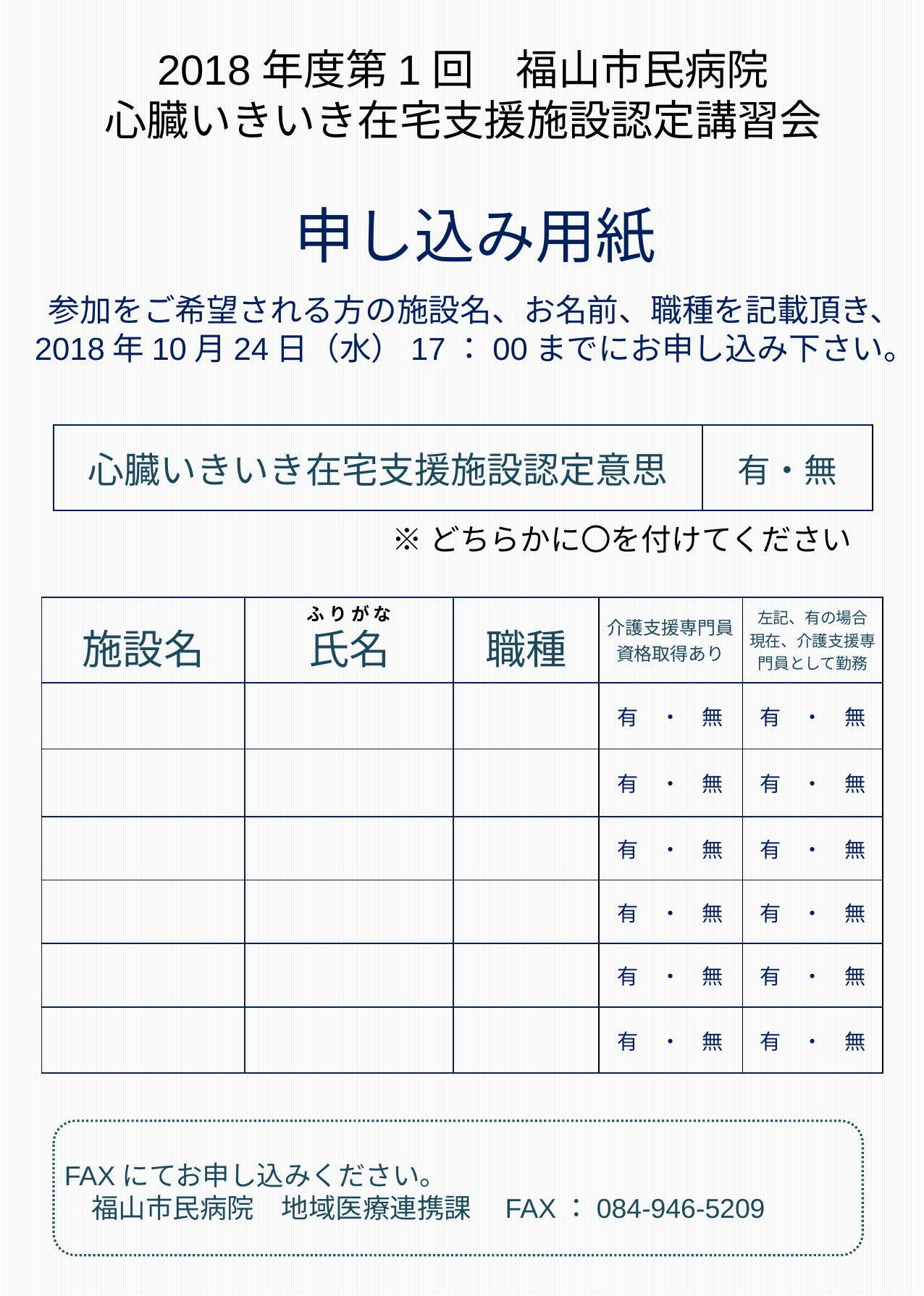

2018年度第1回　福山市民病院
心臓いきいき在宅支援施設認定講習会
申し込み用紙

参加をご希望される方の施設名、お名前、職種を記載頂き、
2018年10月24日（水）17：00までにお申し込み下さい。
| 心臓いきいき在宅支援施設認定意思 | 有・無 |
| --- | --- |
※どちらかに〇を付けてください
ふ り が な
| 施設名 | 氏名 | 職種 | 介護支援専門員 資格取得あり | 左記、有の場合 現在、介護支援専門員として勤務 |
| --- | --- | --- | --- | --- |
|  |  |  | 有　・　無 | 有　・　無 |
|  |  |  | 有　・　無 | 有　・　無 |
|  |  |  | 有　・　無 | 有　・　無 |
|  |  |  | 有　・　無 | 有　・　無 |
|  |  |  | 有　・　無 | 有　・　無 |
|  |  |  | 有　・　無 | 有　・　無 |

FAXにてお申し込みください。
　福山市民病院　地域医療連携課　FAX：084-946-5209